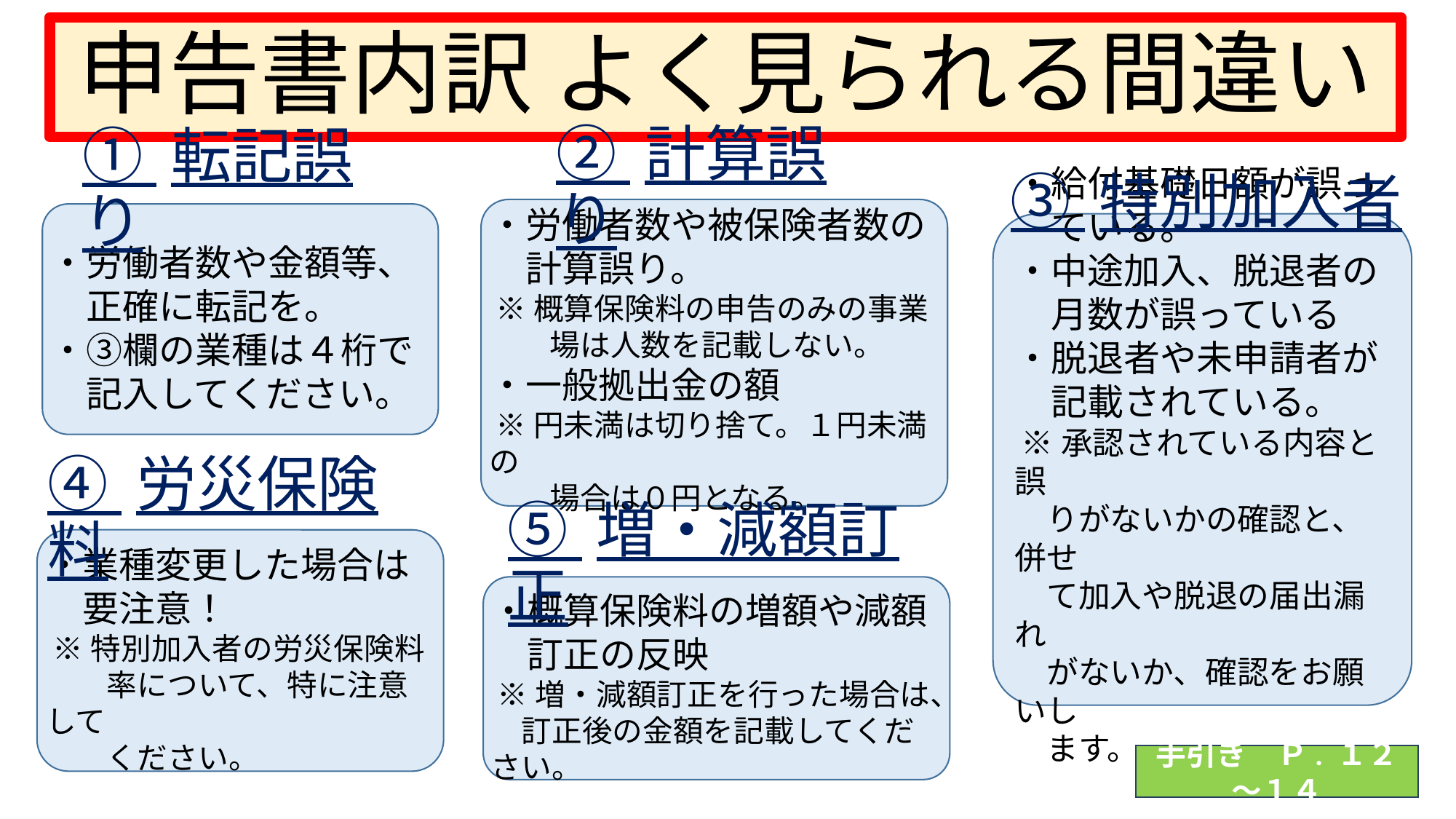

# 申告書内訳 よく見られる間違い
② 計算誤り
① 転記誤り
③ 特別加入者
・労働者数や被保険者数の
　計算誤り。
 ※概算保険料の申告のみの事業
　　場は人数を記載しない。
・一般拠出金の額
 ※円未満は切り捨て。１円未満の
　　場合は０円となる。
・労働者数や金額等、
　正確に転記を。
・③欄の業種は４桁で
　記入してください。
・給付基礎日額が誤っ
　ている。
・中途加入、脱退者の
　月数が誤っている
・脱退者や未申請者が
　記載されている。
 ※承認されている内容と誤
　りがないかの確認と、併せ
　て加入や脱退の届出漏れ
　がないか、確認をお願いし
　ます。
④ 労災保険料
⑤ 増・減額訂正
・業種変更した場合は
　要注意！
 ※特別加入者の労災保険料
　　率について、特に注意して
　　ください。
・概算保険料の増額や減額
　訂正の反映
 ※増・減額訂正を行った場合は、
　訂正後の金額を記載してください。
手引き　Ｐ. １２～１４